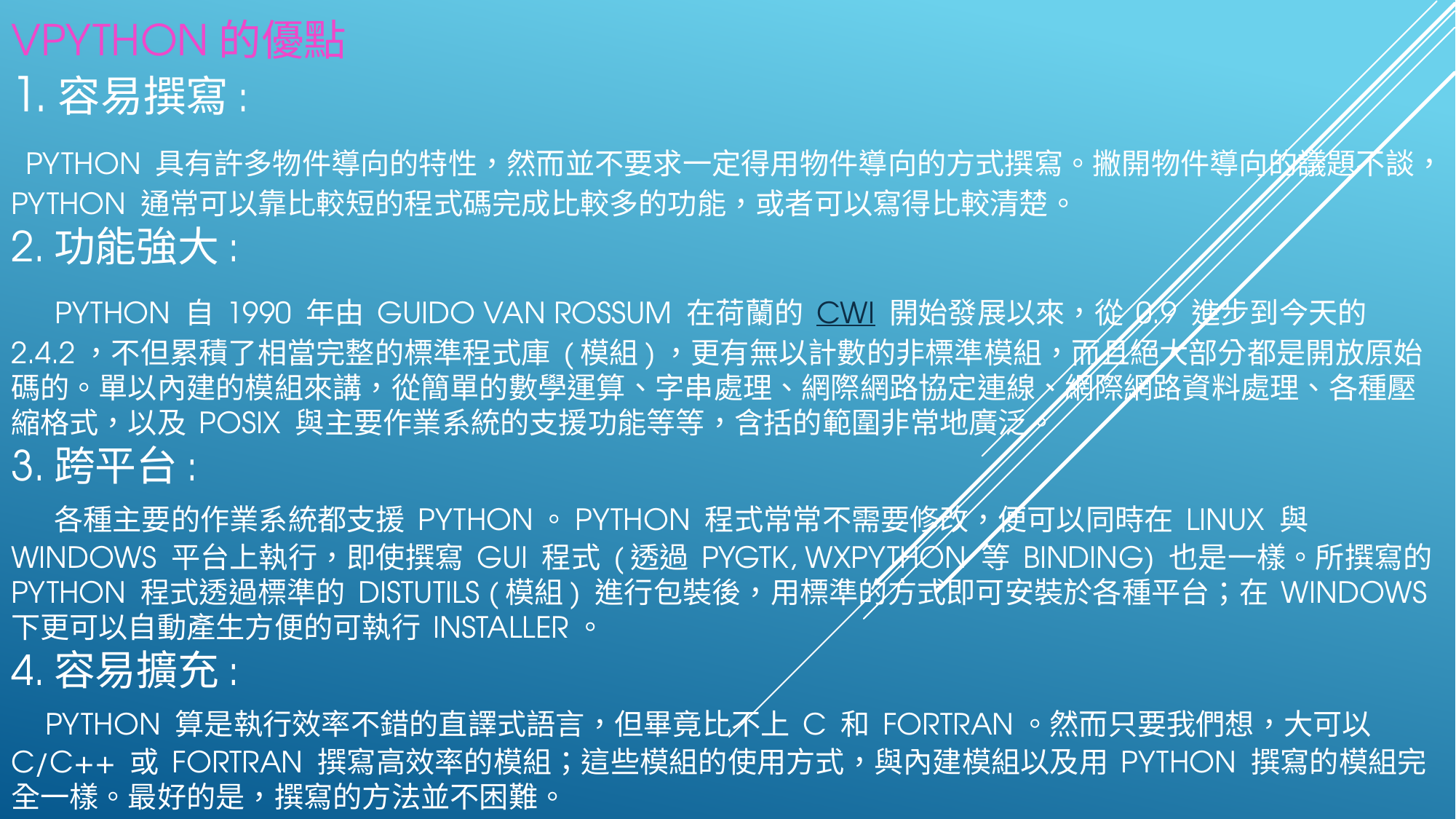

# VPYTHON的優點 1.容易撰寫: Python 具有許多物件導向的特性，然而並不要求一定得用物件導向的方式撰寫。撇開物件導向的議題不談，Python 通常可以靠比較短的程式碼完成比較多的功能，或者可以寫得比較清楚。 2.功能強大: Python 自 1990 年由 Guido van Rossum 在荷蘭的 CWI 開始發展以來，從 0.9 進步到今天的 2.4.2，不但累積了相當完整的標準程式庫 (模組)，更有無以計數的非標準模組，而且絕大部分都是開放原始碼的。單以內建的模組來講，從簡單的數學運算、字串處理、網際網路協定連線、網際網路資料處理、各種壓縮格式，以及 POSIX 與主要作業系統的支援功能等等，含括的範圍非常地廣泛。 3.跨平台: 各種主要的作業系統都支援 Python。Python 程式常常不需要修改，便可以同時在 Linux 與 Windows 平台上執行，即使撰寫 GUI 程式 (透過 PyGTK, wxPython 等 binding) 也是一樣。所撰寫的 Python 程式透過標準的 distutils (模組) 進行包裝後，用標準的方式即可安裝於各種平台；在 Windows 下更可以自動產生方便的可執行 installer。 4.容易擴充: Python 算是執行效率不錯的直譯式語言，但畢竟比不上 C 和 Fortran。然而只要我們想，大可以 C/C++ 或 Fortran 撰寫高效率的模組；這些模組的使用方式，與內建模組以及用 Python 撰寫的模組完全一樣。最好的是，撰寫的方法並不困難。